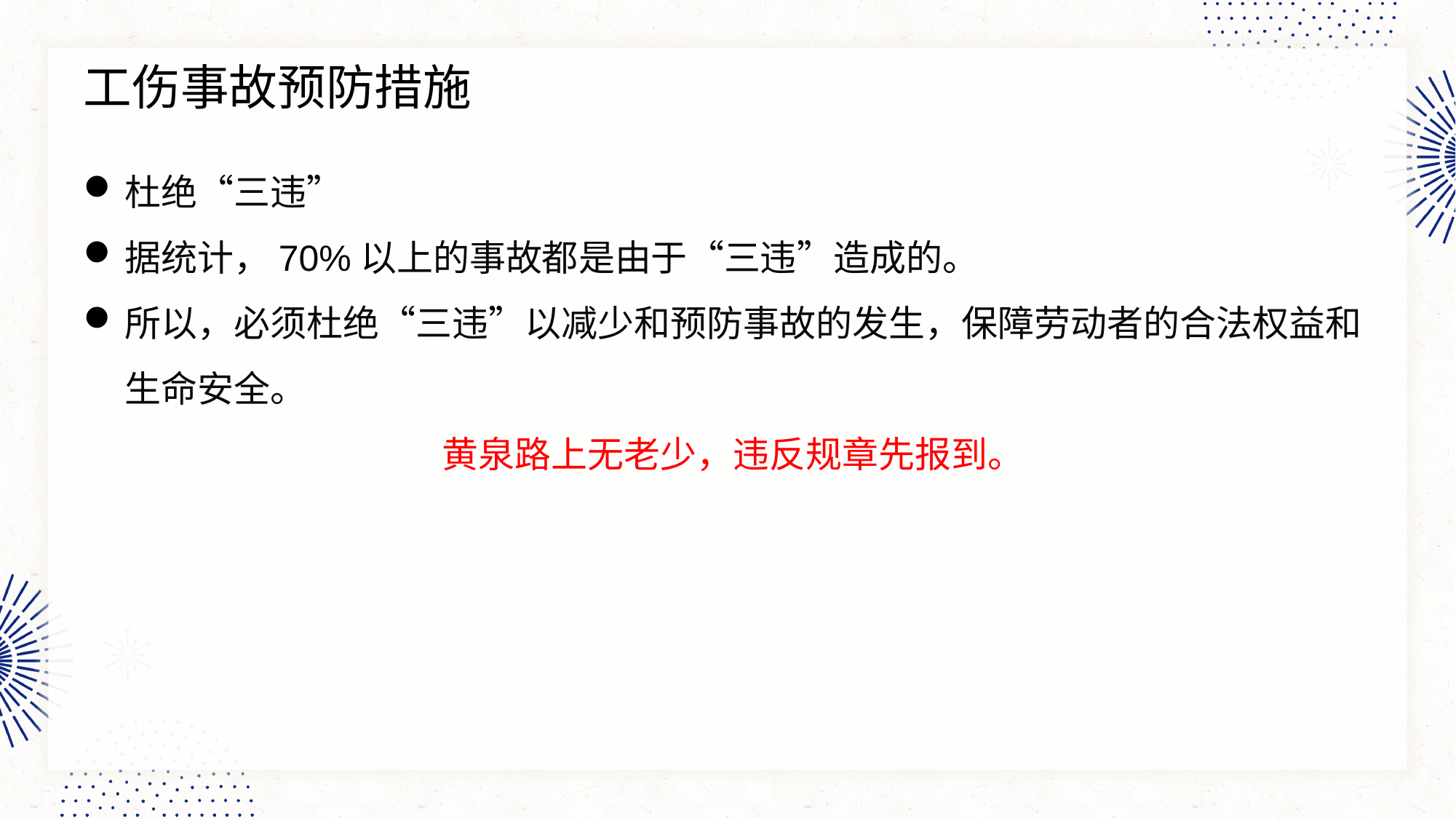

工伤事故预防措施
杜绝“三违”
据统计，70%以上的事故都是由于“三违”造成的。
所以，必须杜绝“三违”以减少和预防事故的发生，保障劳动者的合法权益和生命安全。
黄泉路上无老少，违反规章先报到。